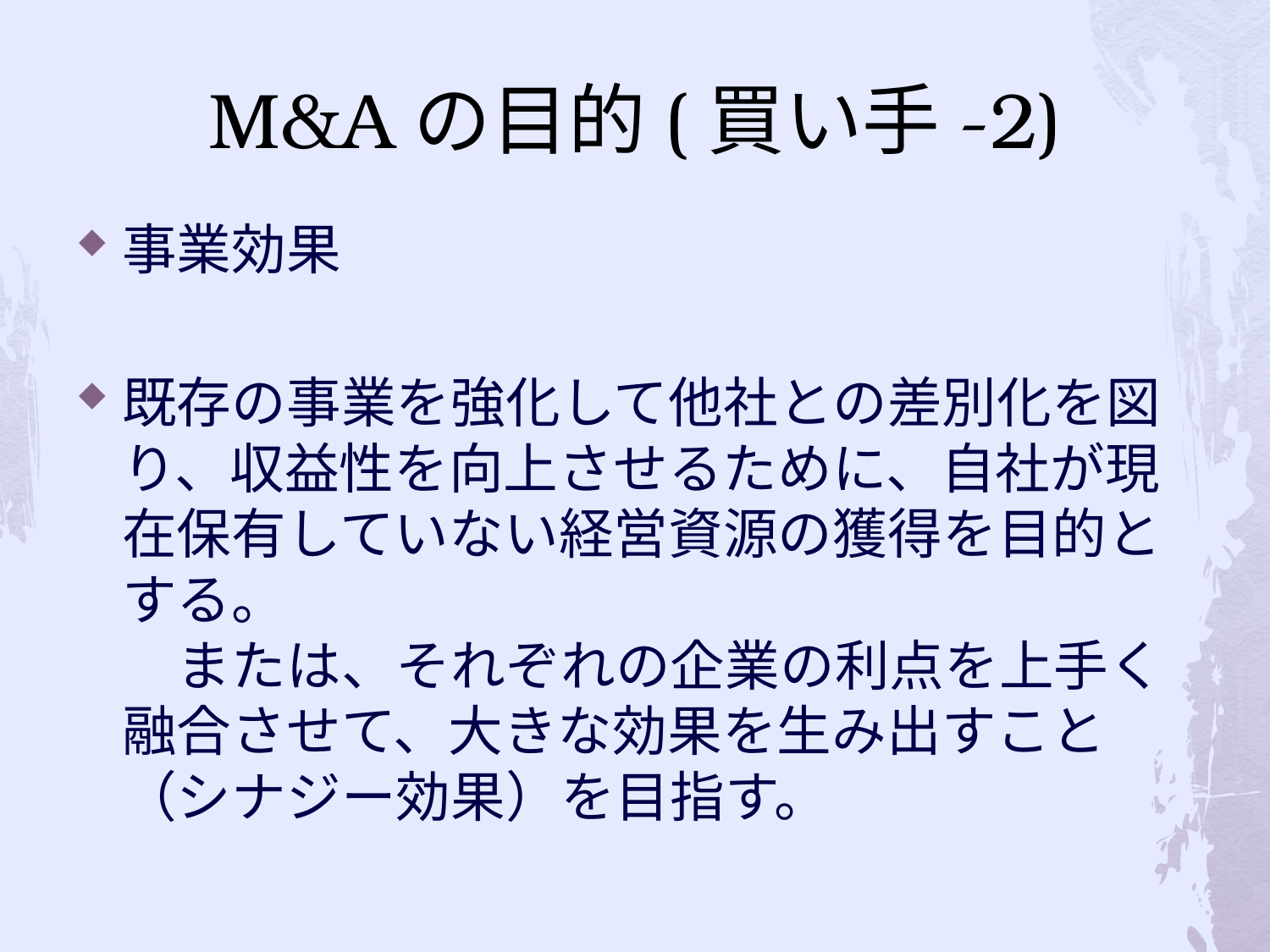

# M&Aの目的(買い手-2)
事業効果

既存の事業を強化して他社との差別化を図り、収益性を向上させるために、自社が現在保有していない経営資源の獲得を目的とする。
　または、それぞれの企業の利点を上手く融合させて、大きな効果を生み出すこと（シナジー効果）を目指す。